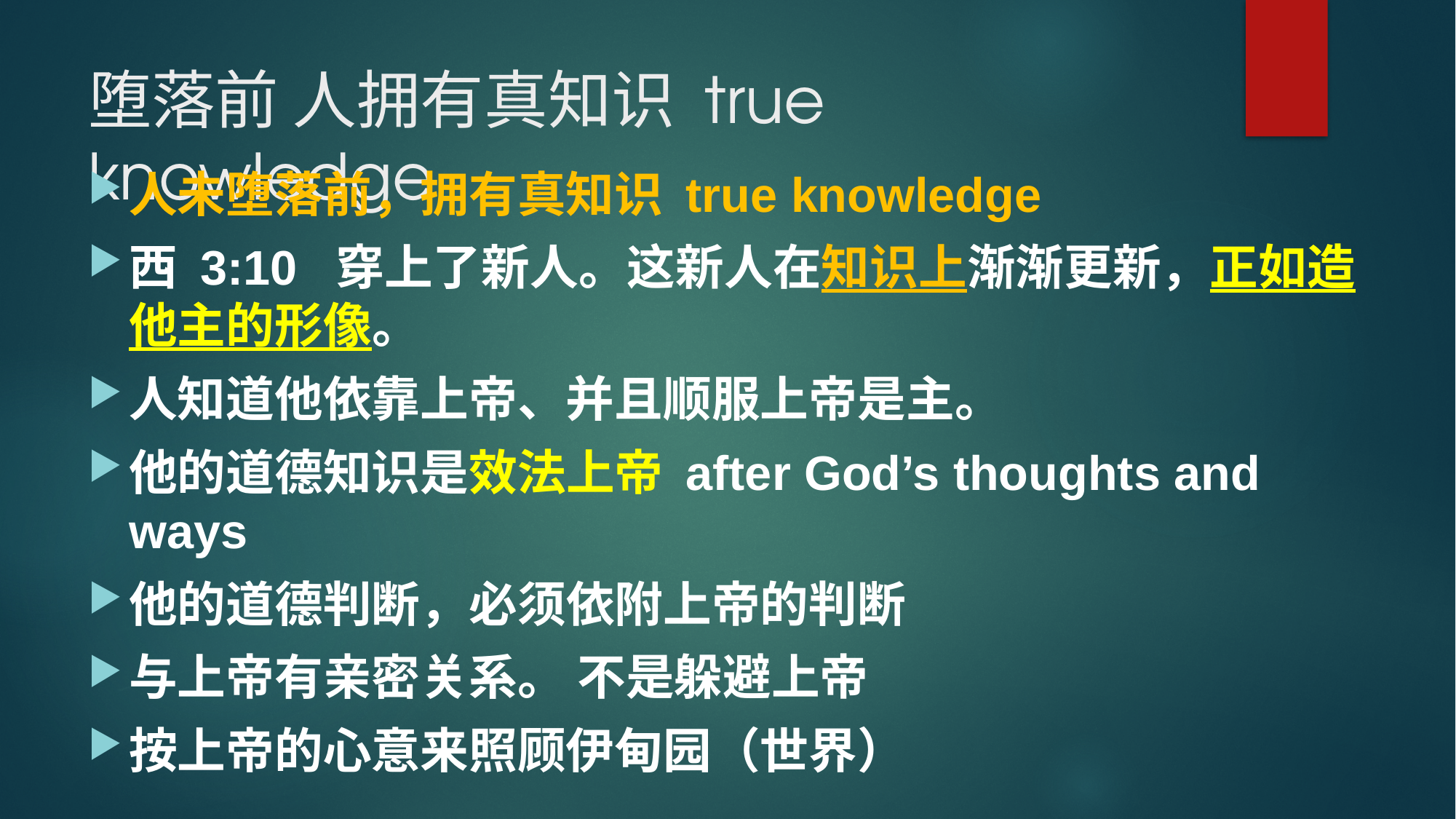

# 堕落前 人拥有真知识 true knowledge
人未堕落前，拥有真知识 true knowledge
西 3:10  穿上了新人。这新人在知识上渐渐更新，正如造他主的形像。
人知道他依靠上帝、并且顺服上帝是主。
他的道德知识是效法上帝 after God’s thoughts and ways
他的道德判断，必须依附上帝的判断
与上帝有亲密关系。 不是躲避上帝
按上帝的心意来照顾伊甸园（世界）